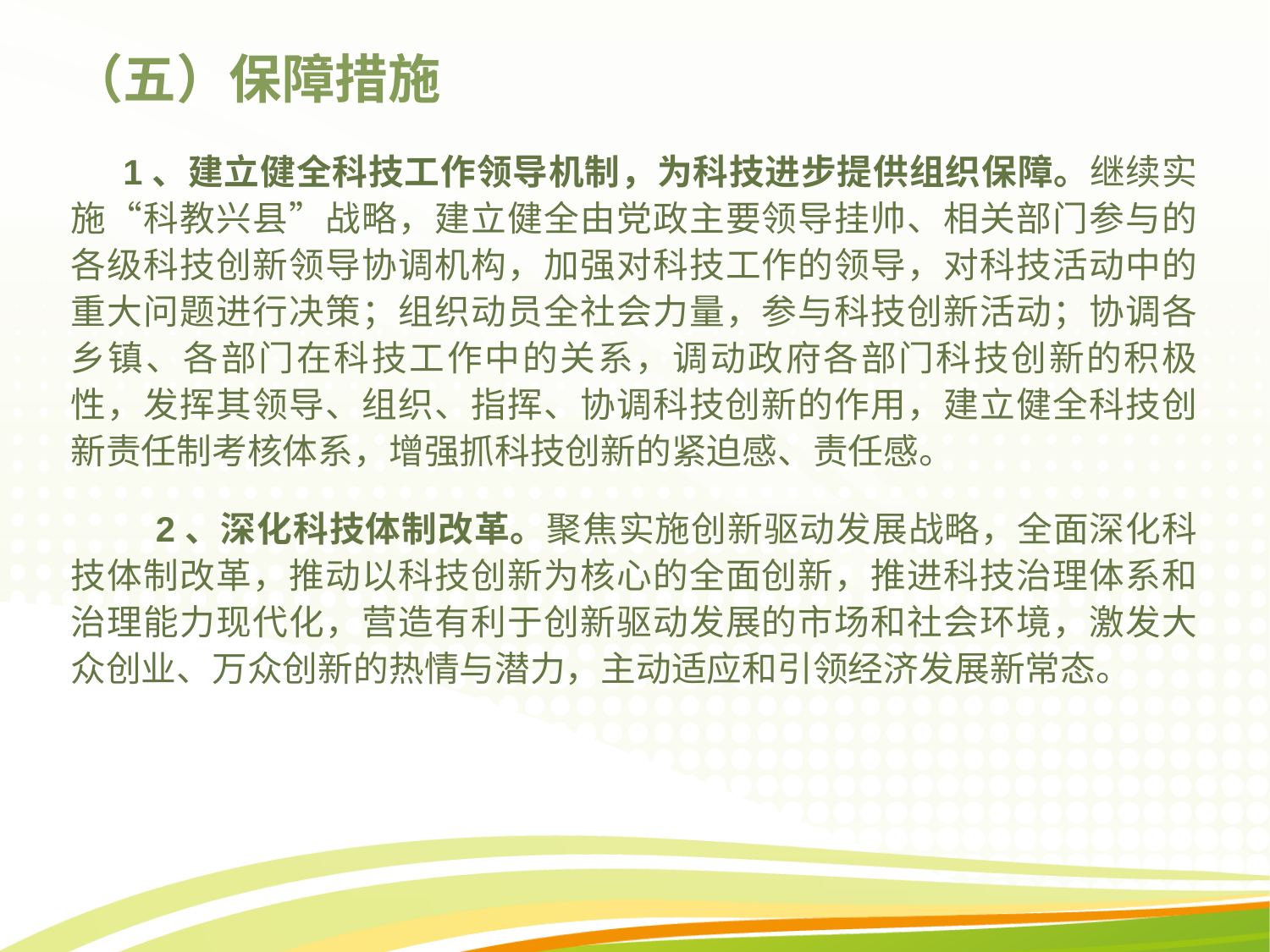

# （五）保障措施
     1、建立健全科技工作领导机制，为科技进步提供组织保障。继续实施“科教兴县”战略，建立健全由党政主要领导挂帅、相关部门参与的各级科技创新领导协调机构，加强对科技工作的领导，对科技活动中的重大问题进行决策；组织动员全社会力量，参与科技创新活动；协调各乡镇、各部门在科技工作中的关系，调动政府各部门科技创新的积极性，发挥其领导、组织、指挥、协调科技创新的作用，建立健全科技创新责任制考核体系，增强抓科技创新的紧迫感、责任感。
        2、深化科技体制改革。聚焦实施创新驱动发展战略，全面深化科技体制改革，推动以科技创新为核心的全面创新，推进科技治理体系和治理能力现代化，营造有利于创新驱动发展的市场和社会环境，激发大众创业、万众创新的热情与潜力，主动适应和引领经济发展新常态。